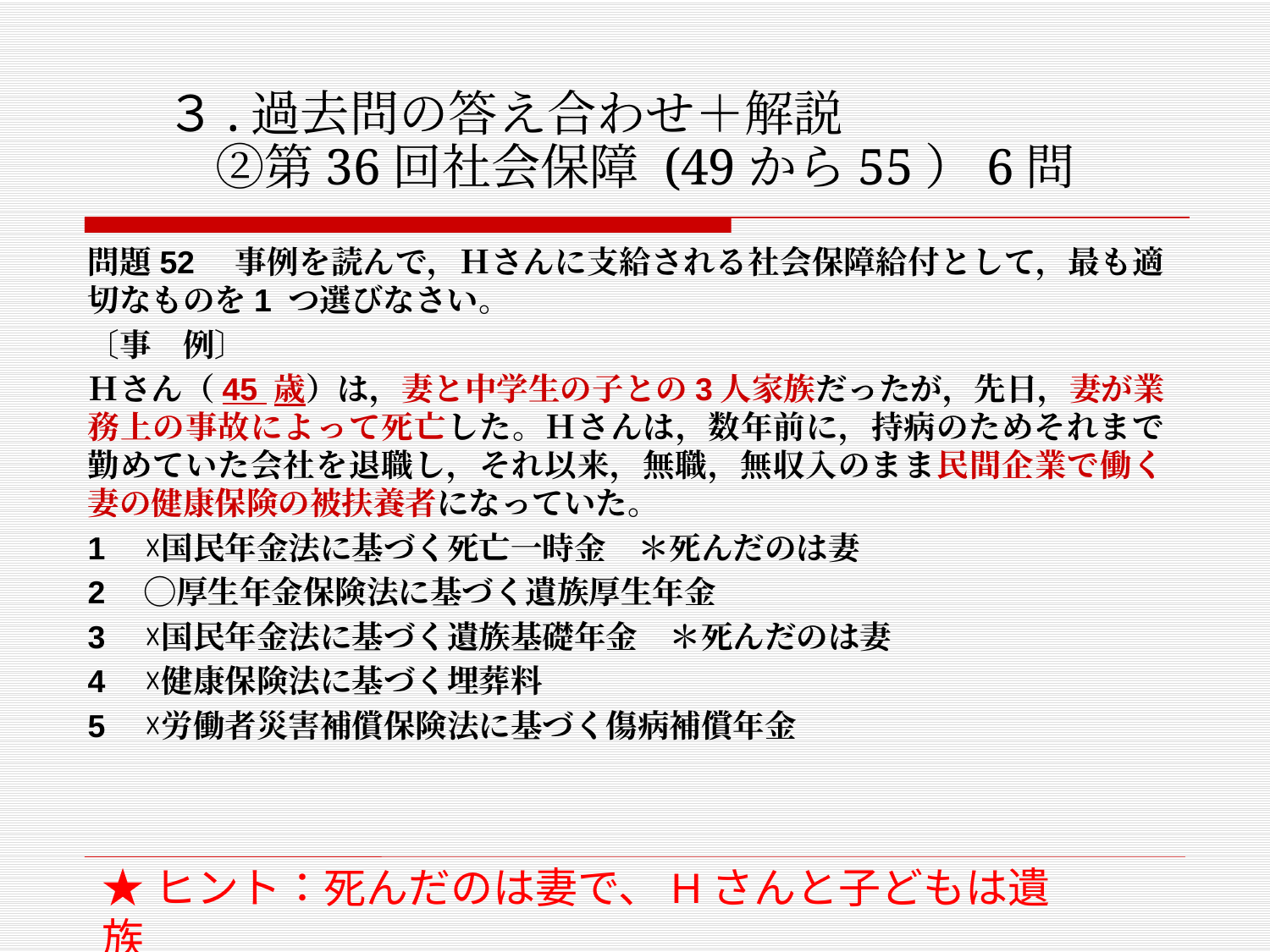

# ３.過去問の答え合わせ＋解説 　②第36回社会保障 (49から55）6問
問題52　事例を読んで，Ｈさんに支給される社会保障給付として，最も適切なものを1 つ選びなさい。
〔事　例〕
Ｈさん（45 歳）は，妻と中学生の子との3人家族だったが，先日，妻が業務上の事故によって死亡した。Ｈさんは，数年前に，持病のためそれまで勤めていた会社を退職し，それ以来，無職，無収入のまま民間企業で働く妻の健康保険の被扶養者になっていた。
1　☓国民年金法に基づく死亡一時金　＊死んだのは妻
2　◯厚生年金保険法に基づく遺族厚生年金
3　☓国民年金法に基づく遺族基礎年金　＊死んだのは妻
4　☓健康保険法に基づく埋葬料
5　☓労働者災害補償保険法に基づく傷病補償年金

★ヒント：死んだのは妻で、Hさんと子どもは遺族